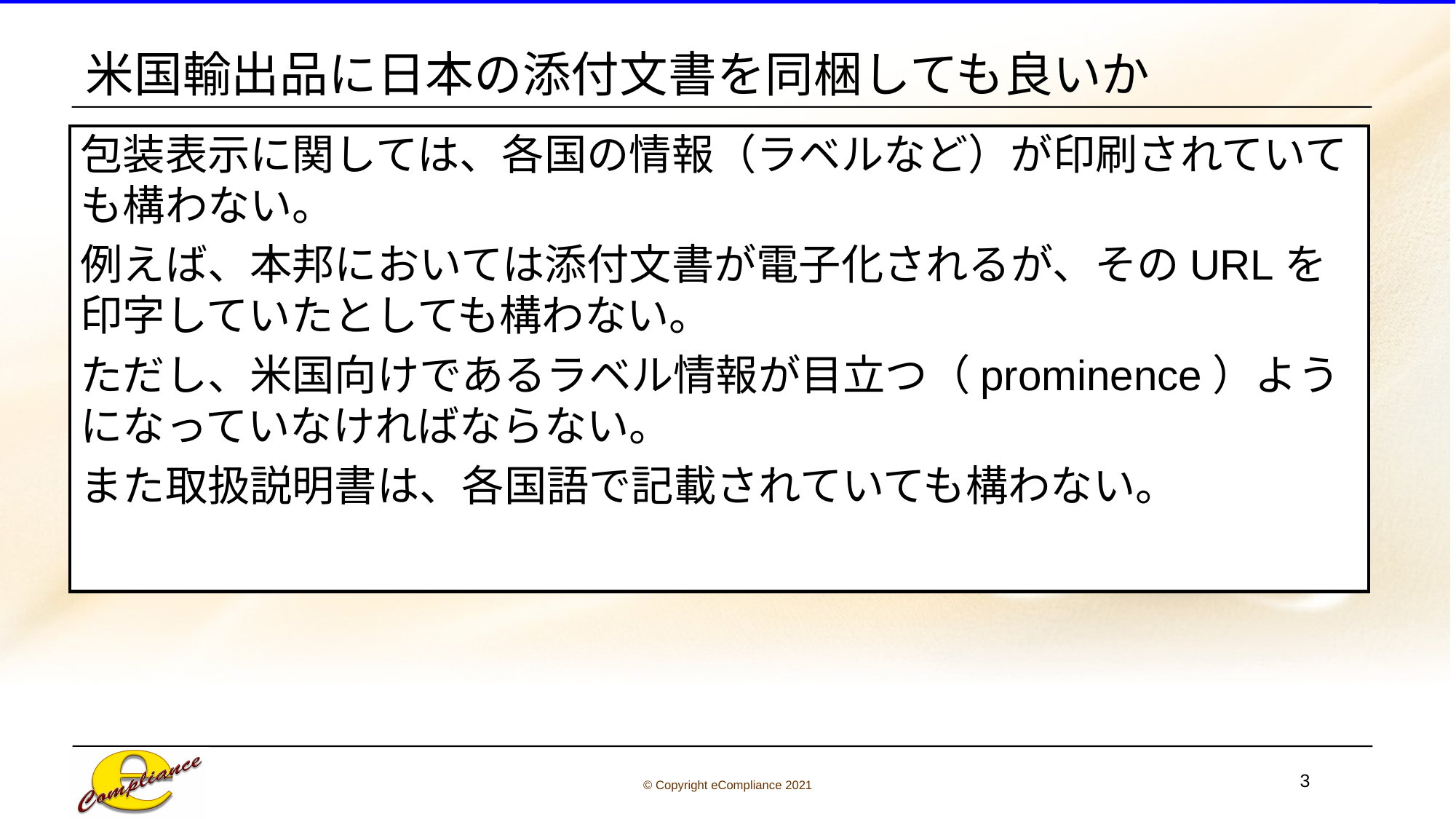

# 米国輸出品に日本の添付文書を同梱しても良いか
包装表示に関しては、各国の情報（ラベルなど）が印刷されていても構わない。
例えば、本邦においては添付文書が電子化されるが、そのURLを印字していたとしても構わない。
ただし、米国向けであるラベル情報が目立つ（prominence）ようになっていなければならない。
また取扱説明書は、各国語で記載されていても構わない。